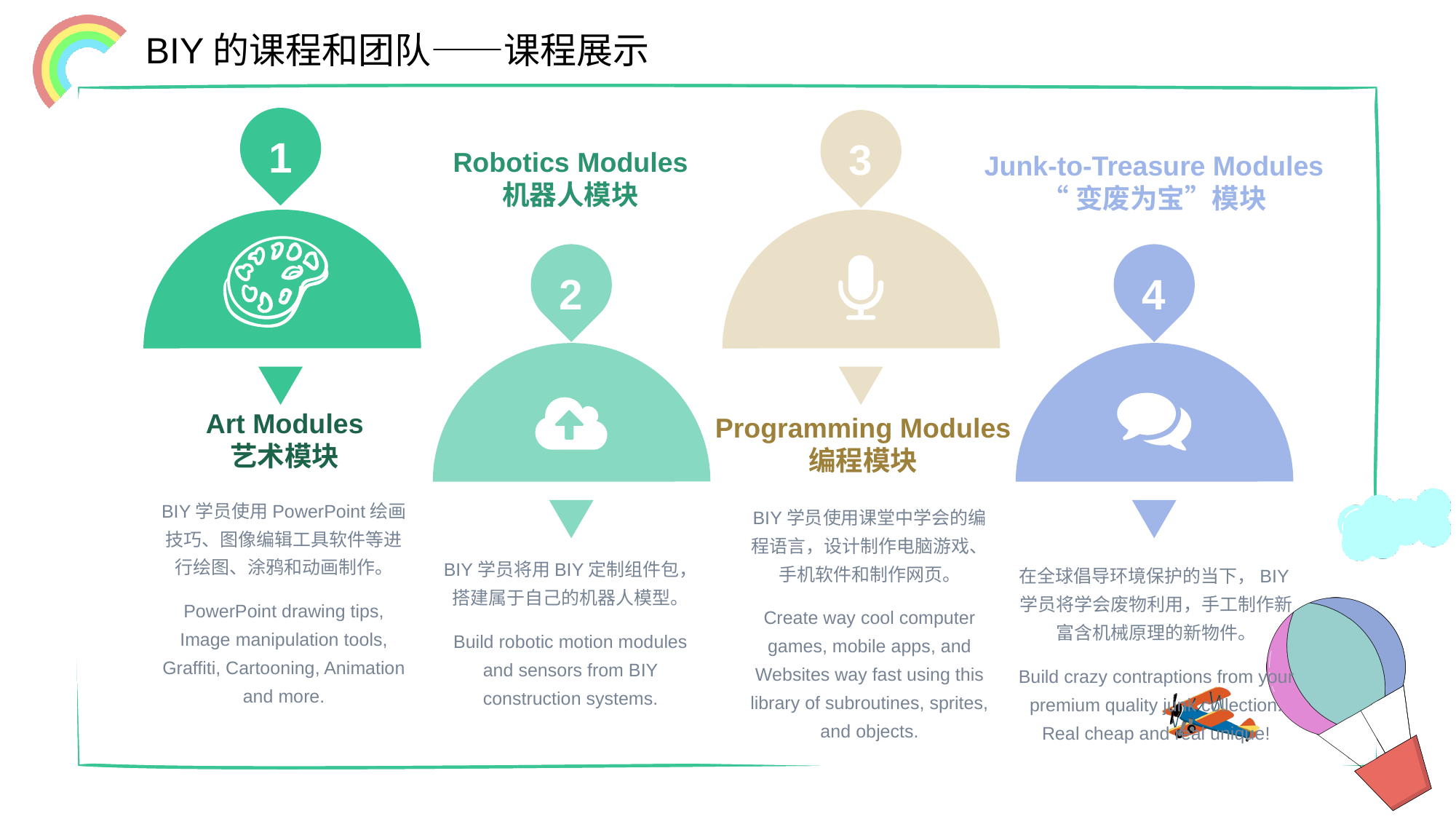

BIY的课程和团队——课程展示

1

3
Robotics Modules
机器人模块
Junk-to-Treasure Modules
“变废为宝”模块

2

4

Art Modules
艺术模块
Programming Modules
编程模块
BIY学员使用PowerPoint绘画技巧、图像编辑工具软件等进行绘图、涂鸦和动画制作。
PowerPoint drawing tips, Image manipulation tools, Graffiti, Cartooning, Animation and more.
BIY学员使用课堂中学会的编程语言，设计制作电脑游戏、手机软件和制作网页。
Create way cool computer games, mobile apps, and Websites way fast using this library of subroutines, sprites, and objects.

BIY学员将用BIY定制组件包，搭建属于自己的机器人模型。
Build robotic motion modules and sensors from BIY construction systems.
在全球倡导环境保护的当下，BIY学员将学会废物利用，手工制作新富含机械原理的新物件。
Build crazy contraptions from your premium quality junk collection. Real cheap and real unique!